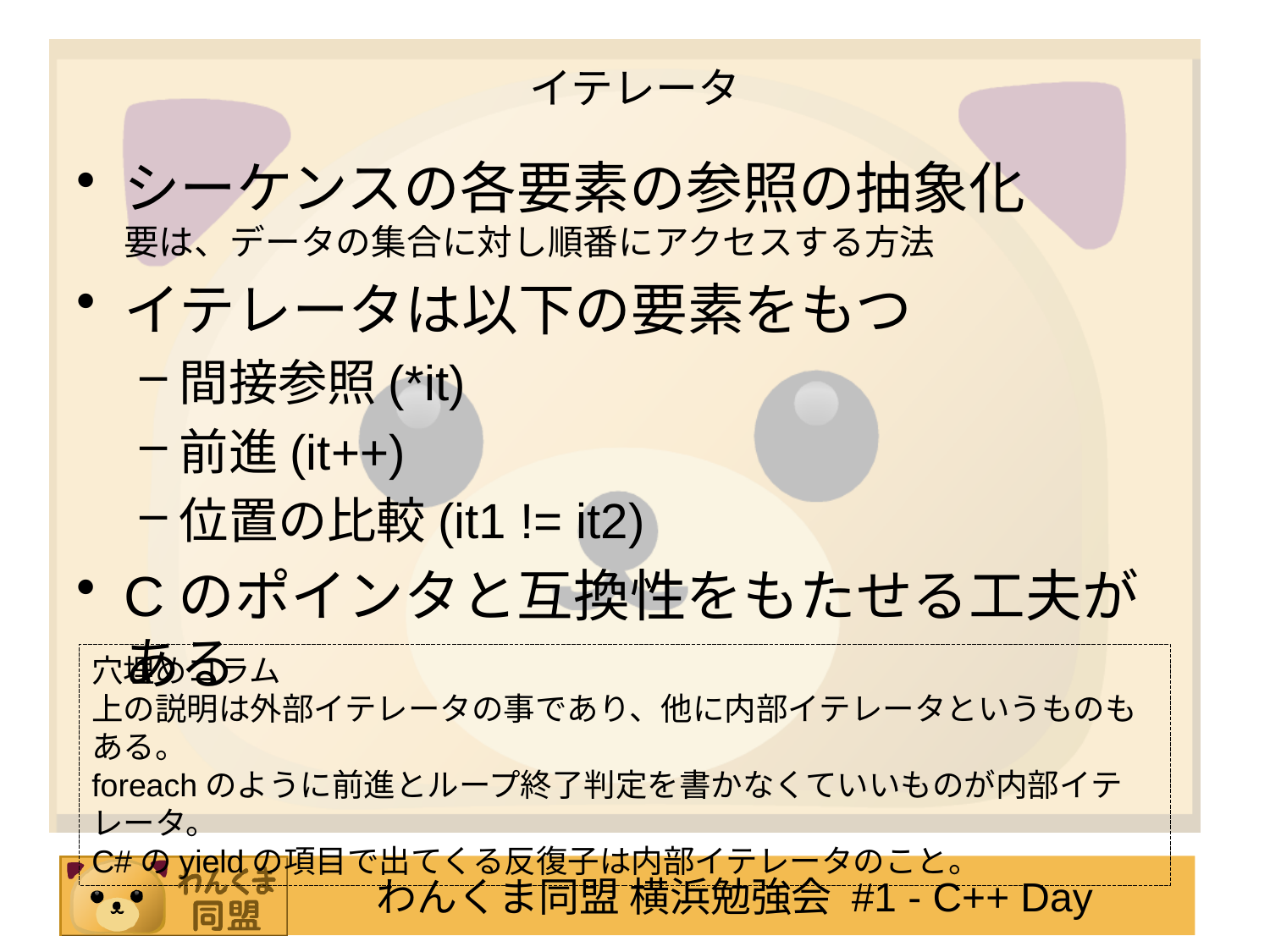

# イテレータ
シーケンスの各要素の参照の抽象化
要は、データの集合に対し順番にアクセスする方法
イテレータは以下の要素をもつ
間接参照(*it)
前進(it++)
位置の比較(it1 != it2)
Cのポインタと互換性をもたせる工夫がある
穴埋めコラム
上の説明は外部イテレータの事であり、他に内部イテレータというものもある。
foreachのように前進とループ終了判定を書かなくていいものが内部イテレータ。
C#のyieldの項目で出てくる反復子は内部イテレータのこと。